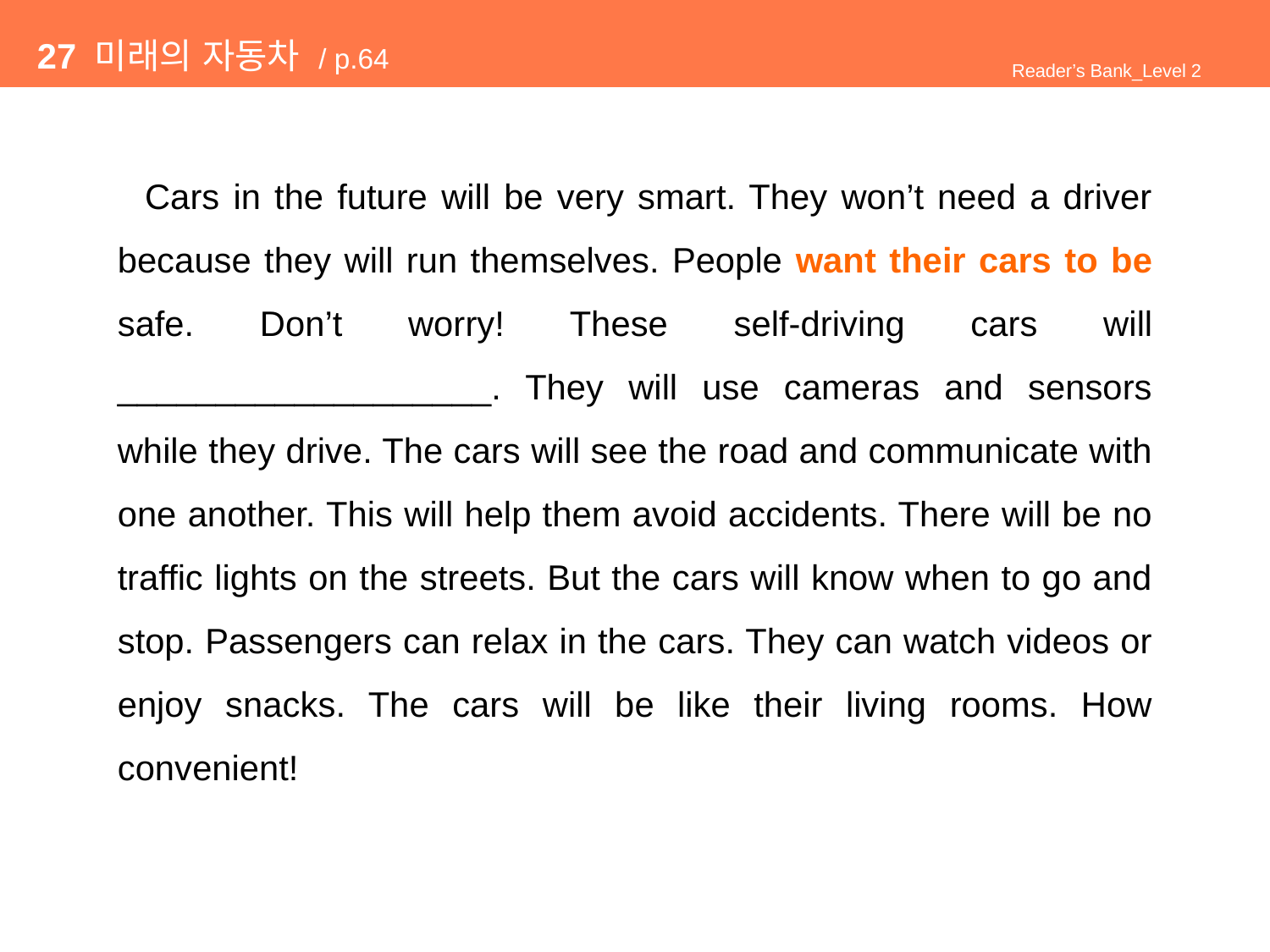

# 27 미래의 자동차 / p.64
Reader’s Bank_Level 2

  Cars in the future will be very smart. They won’t need a driver because they will run themselves. People want their cars to be safe. Don’t worry! These self-driving cars will ___________________. They will use cameras and sensors while they drive. The cars will see the road and communicate with one another. This will help them avoid accidents. There will be no traffic lights on the streets. But the cars will know when to go and stop. Passengers can relax in the cars. They can watch videos or enjoy snacks. The cars will be like their living rooms. How convenient!